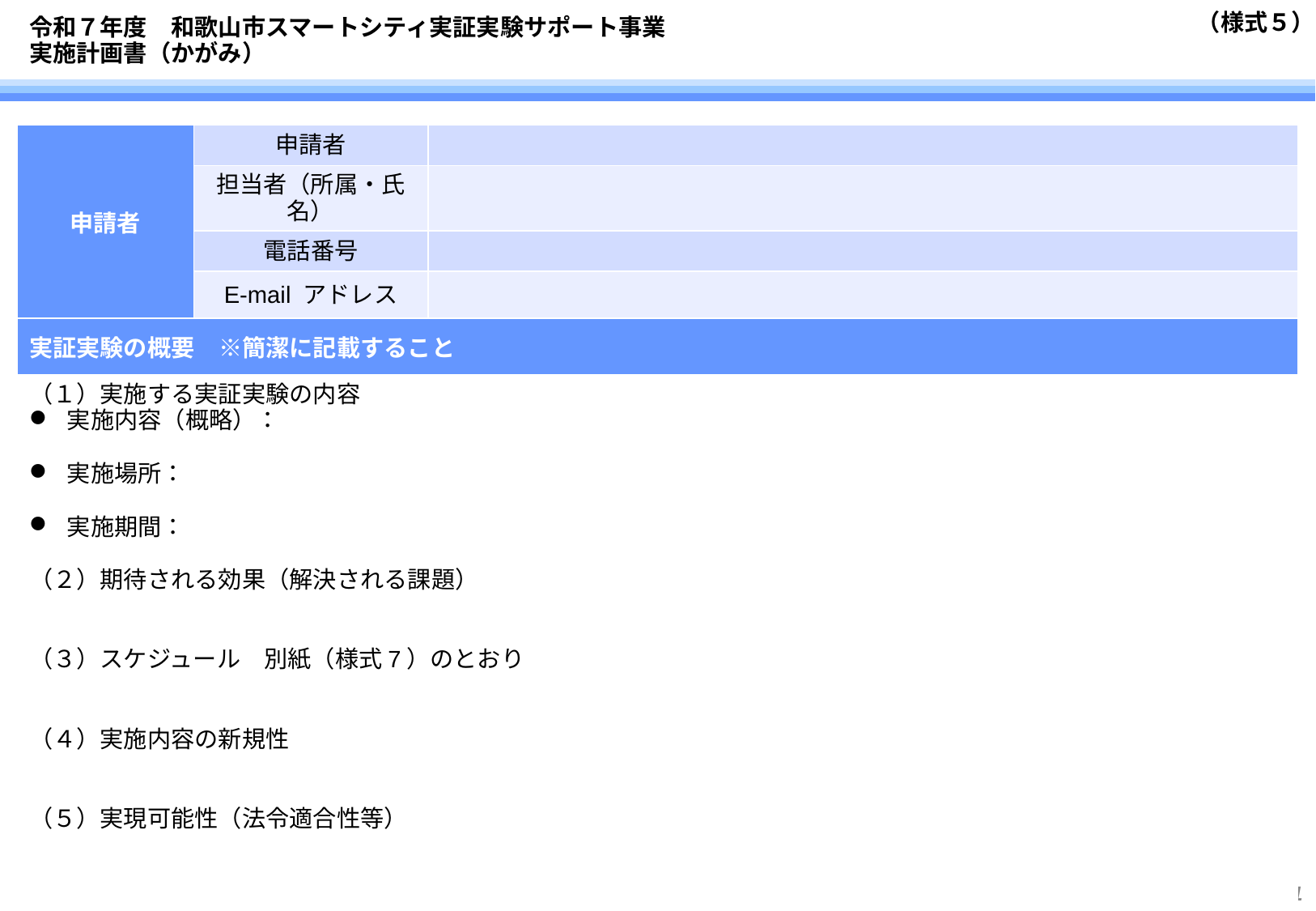

# 令和７年度　和歌山市スマートシティ実証実験サポート事業 実施計画書（かがみ）
| 申請者 | 申請者 |  |
| --- | --- | --- |
|  | 担当者（所属・氏名） |  |
|  | 電話番号 |  |
|  | E-mail アドレス |  |
| 実証実験の概要　※簡潔に記載すること |  |  |
| （１）実施する実証実験の内容 実施内容（概略）： 実施場所：　　 実施期間： （２）期待される効果（解決される課題） （３）スケジュール　別紙（様式7）のとおり （４）実施内容の新規性 （５）実現可能性（法令適合性等） |  |  |
1